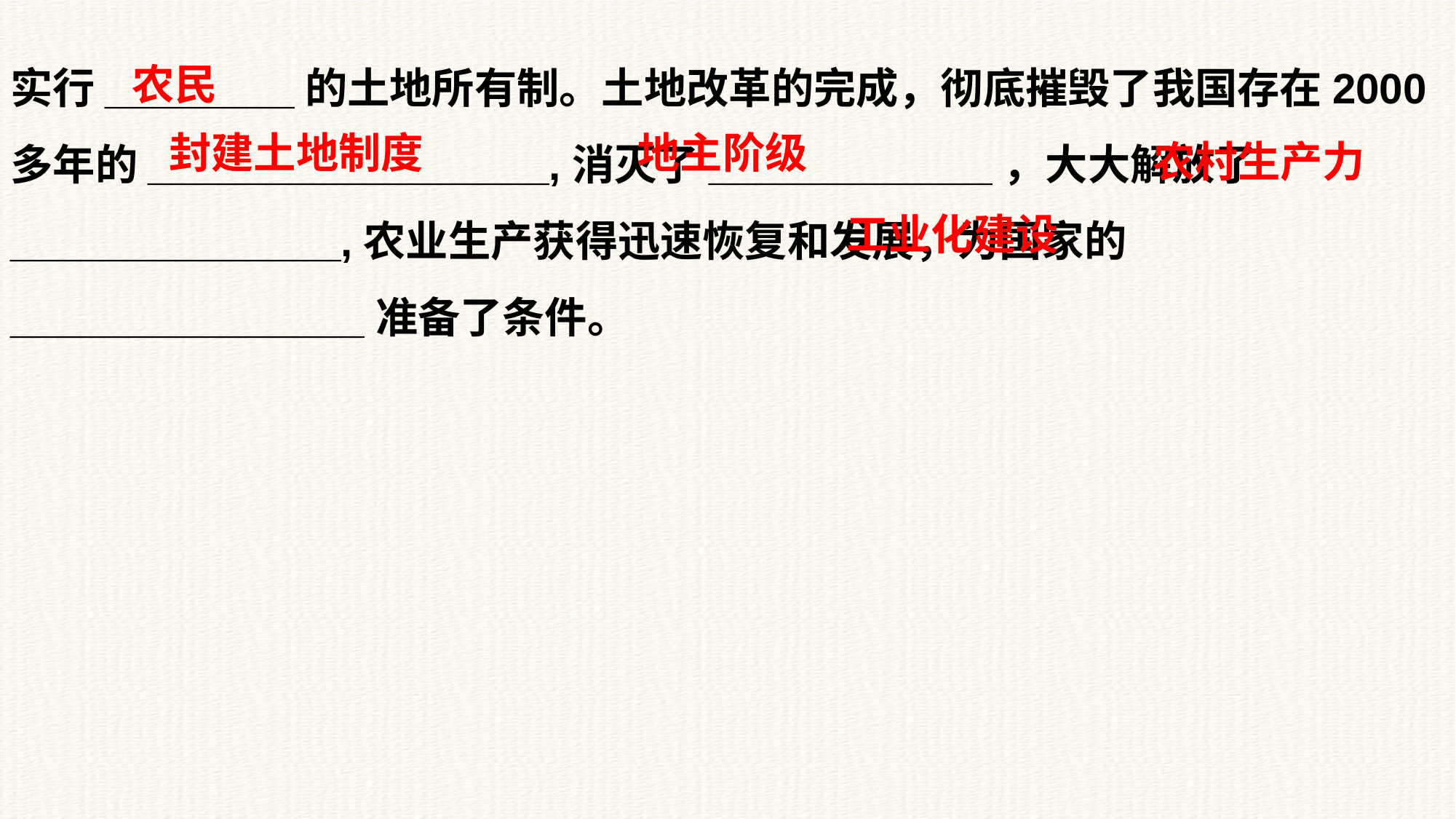

实行________的土地所有制。土地改革的完成，彻底摧毁了我国存在2000多年的_________________,消灭了____________，大大解放了______________,农业生产获得迅速恢复和发展，为国家的_______________准备了条件。
农民
封建土地制度
地主阶级
农村生产力
工业化建设